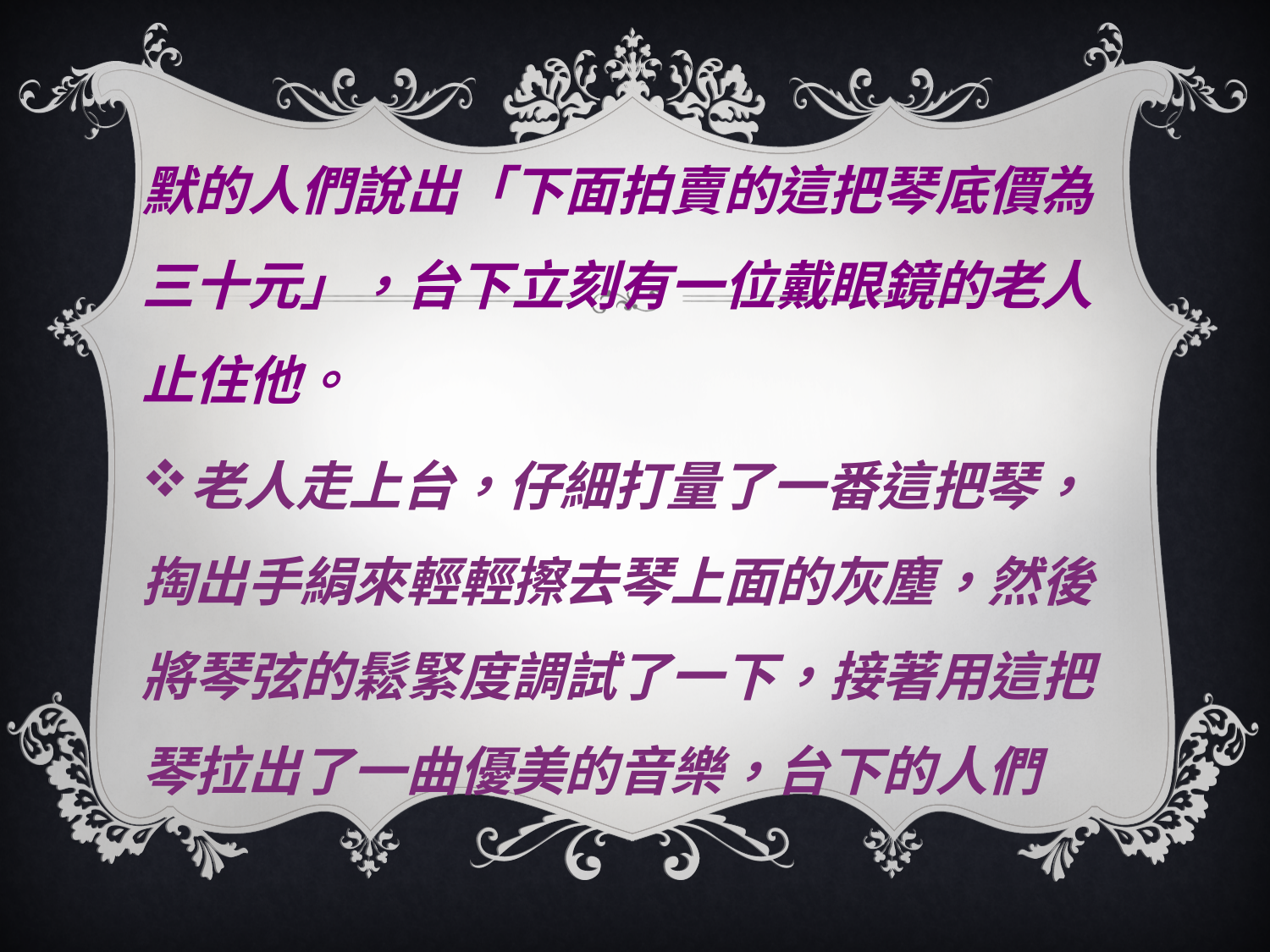

默的人們說出「下面拍賣的這把琴底價為三十元」，台下立刻有一位戴眼鏡的老人止住他。
老人走上台，仔細打量了一番這把琴，掏出手絹來輕輕擦去琴上面的灰塵，然後將琴弦的鬆緊度調試了一下，接著用這把琴拉出了一曲優美的音樂，台下的人們